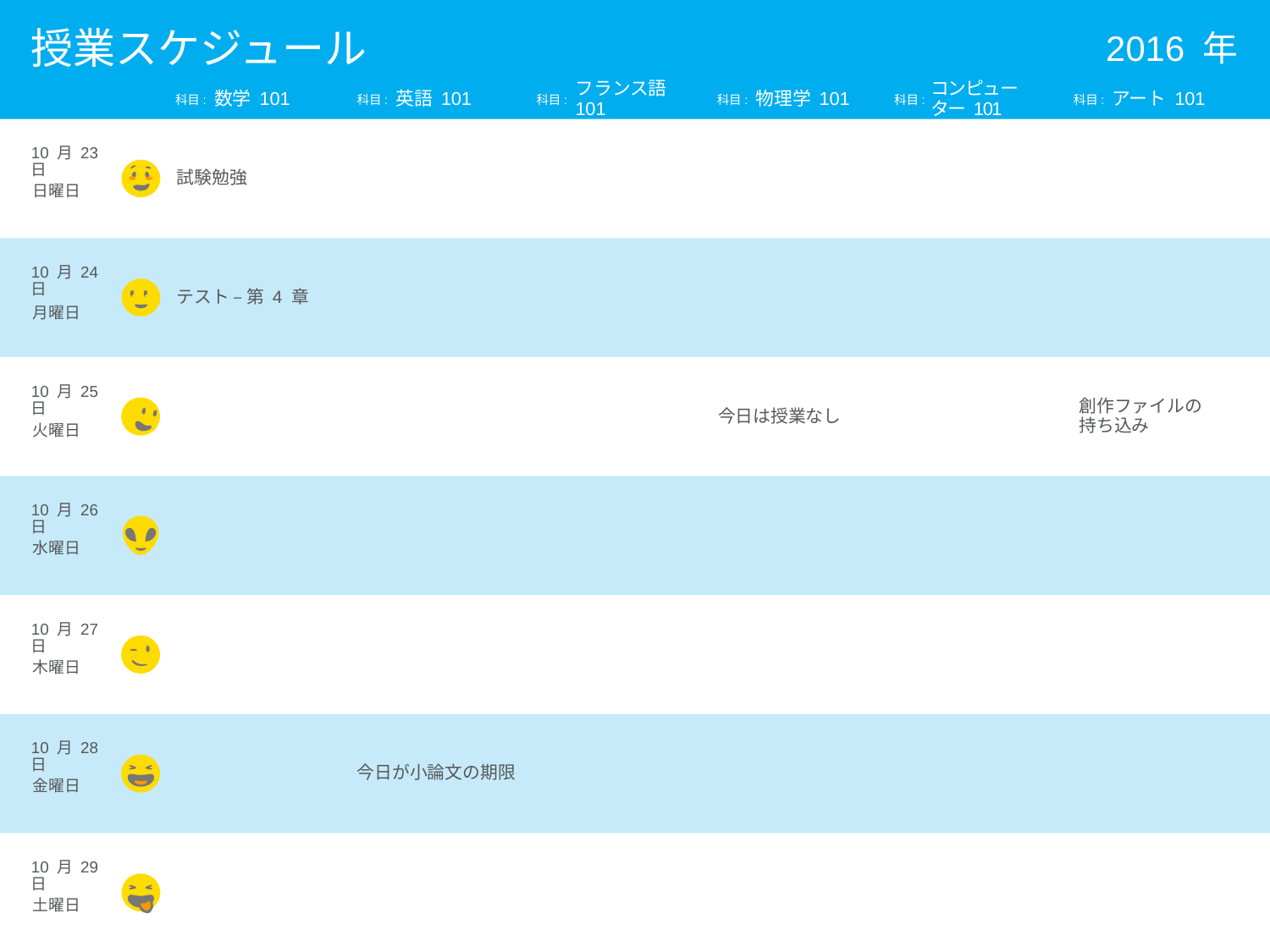

# 授業スケジュール
2016 年
数学 101
英語 101
フランス語 101
物理学 101
コンピューター 101
アート 101

試験勉強

10 月 23 日

テスト – 第 4 章

10 月 24 日

今日は授業なし
創作ファイルの
持ち込み

10 月 25 日

10 月 26 日

10 月 27 日

今日が小論文の期限

10 月 28 日

10 月 29 日